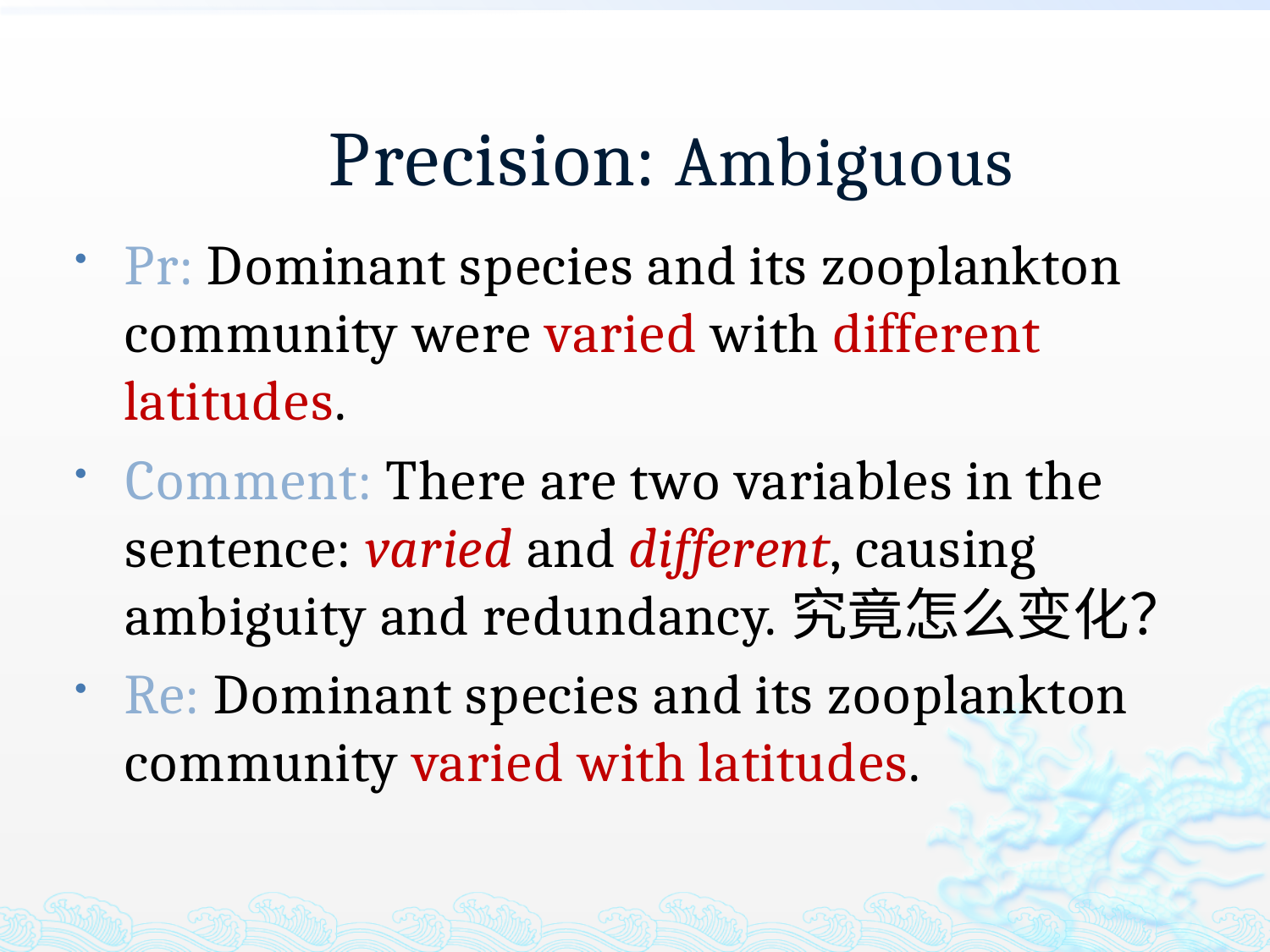

# Precision: Ambiguous
Pr: Dominant species and its zooplankton community were varied with different latitudes.
Comment: There are two variables in the sentence: varied and different, causing ambiguity and redundancy.究竟怎么变化？
Re: Dominant species and its zooplankton community varied with latitudes.